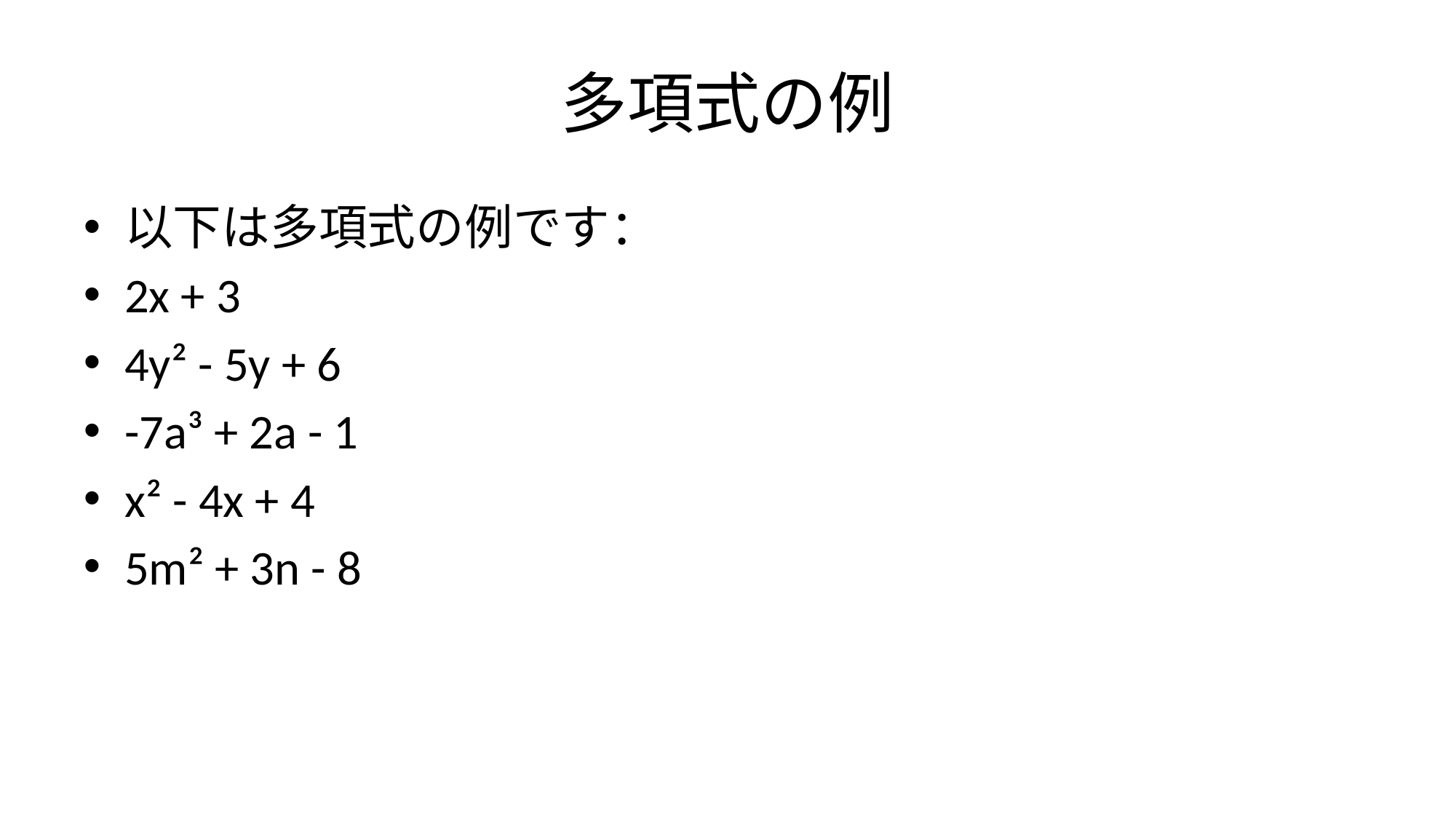

# 多項式の例
以下は多項式の例です：
2x + 3
4y² - 5y + 6
-7a³ + 2a - 1
x² - 4x + 4
5m² + 3n - 8